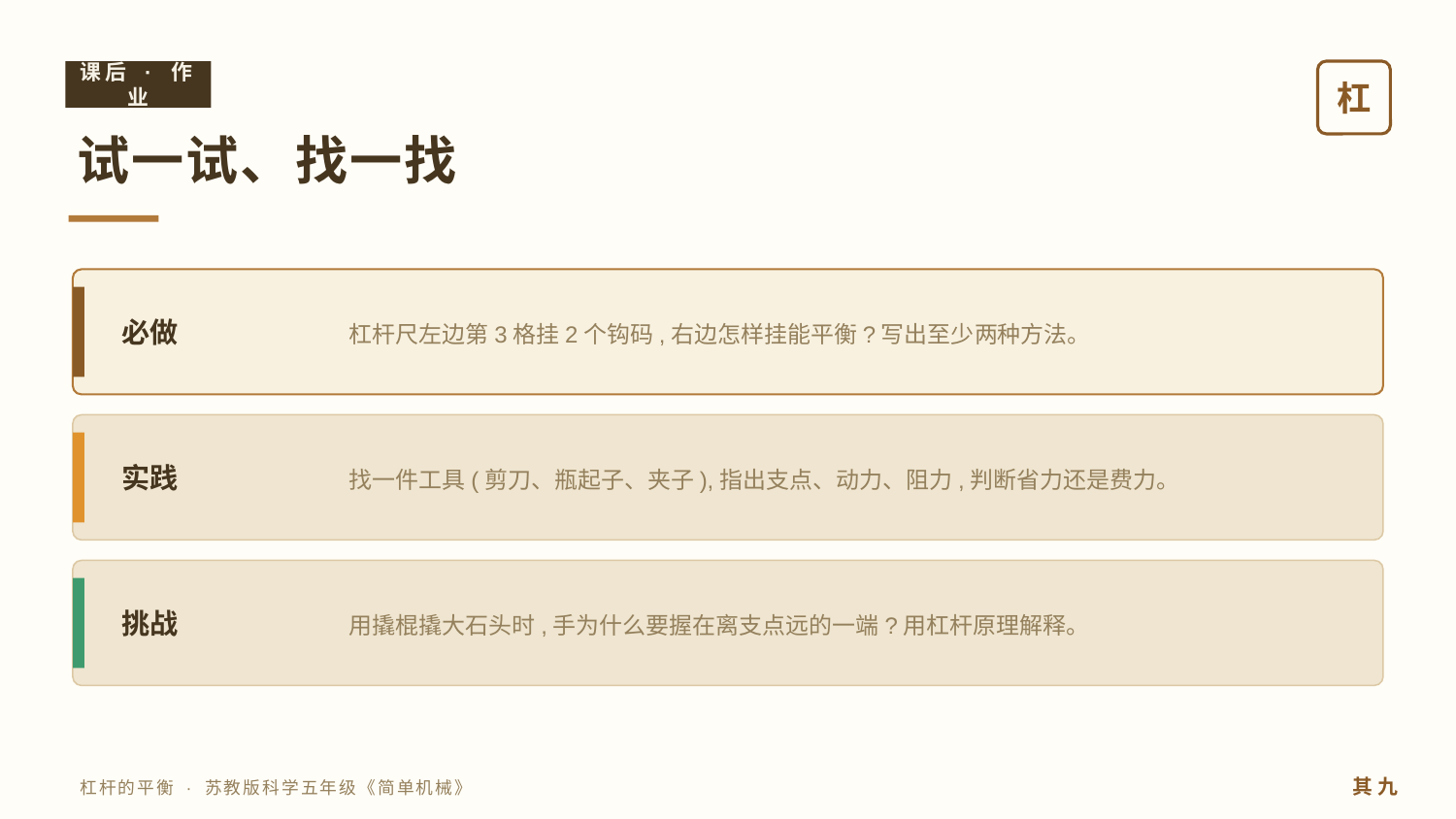

课后 · 作业
杠

试一试、找一找

杠杆尺左边第3格挂2个钩码,右边怎样挂能平衡?写出至少两种方法。
必做

找一件工具(剪刀、瓶起子、夹子),指出支点、动力、阻力,判断省力还是费力。
实践

用撬棍撬大石头时,手为什么要握在离支点远的一端?用杠杆原理解释。
挑战

其 九
杠杆的平衡 · 苏教版科学五年级《简单机械》